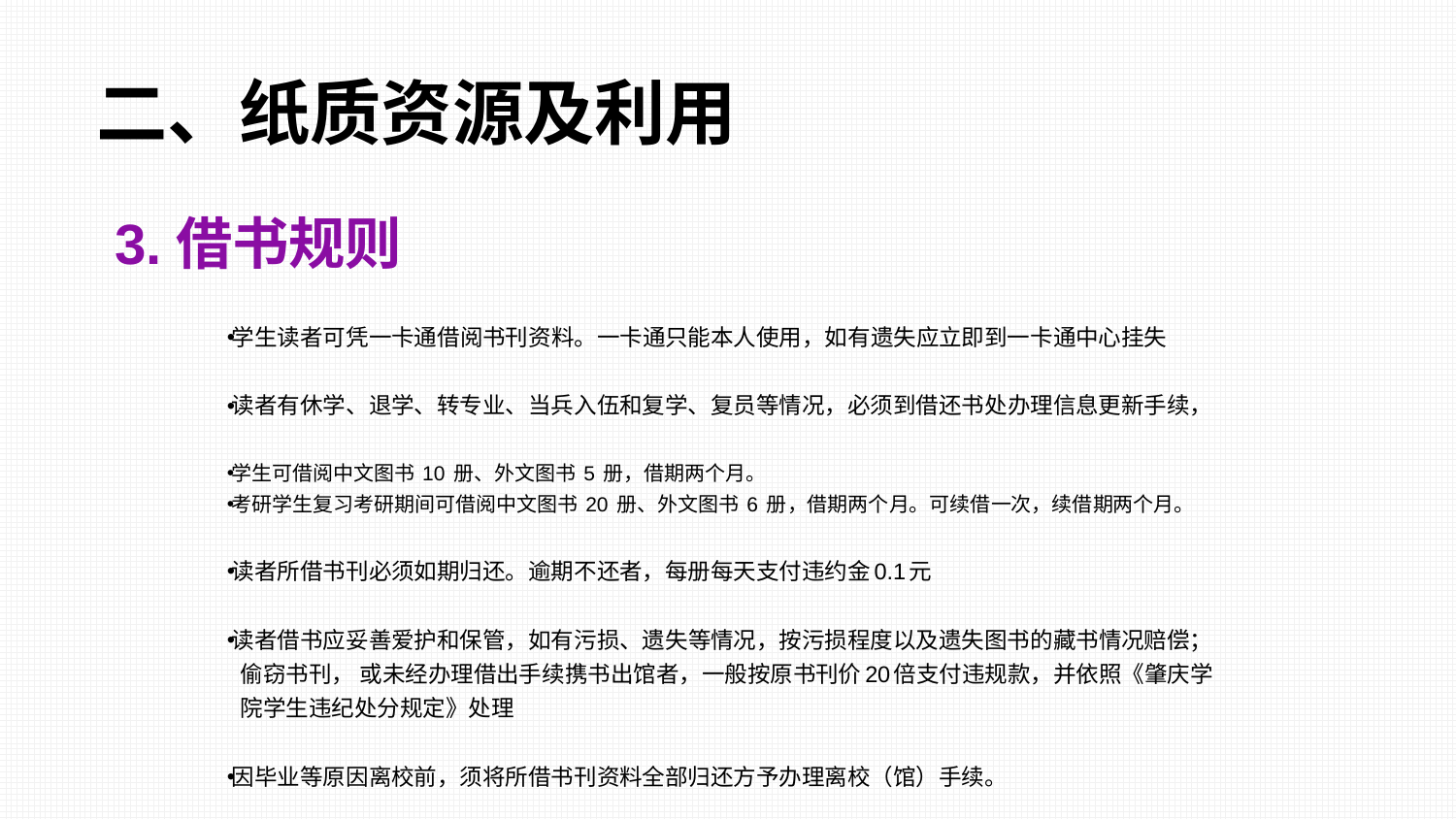

# 二、纸质资源及利用
3.借书规则

学生读者可凭一卡通借阅书刊资料。一卡通只能本人使用，如有遗失应立即到一卡通中心挂失

读者有休学、退学、转专业、当兵入伍和复学、复员等情况，必须到借还书处办理信息更新手续，

学生可借阅中文图书 10 册、外文图书 5 册，借期两个月。
考研学生复习考研期间可借阅中文图书 20 册、外文图书 6 册，借期两个月。可续借一次，续借期两个月。

读者所借书刊必须如期归还。逾期不还者，每册每天支付违约金0.1元

读者借书应妥善爱护和保管，如有污损、遗失等情况，按污损程度以及遗失图书的藏书情况赔偿；
  偷窃书刊， 或未经办理借出手续携书出馆者，一般按原书刊价20倍支付违规款，并依照《肇庆学
  院学生违纪处分规定》处理

因毕业等原因离校前，须将所借书刊资料全部归还方予办理离校（馆）手续。